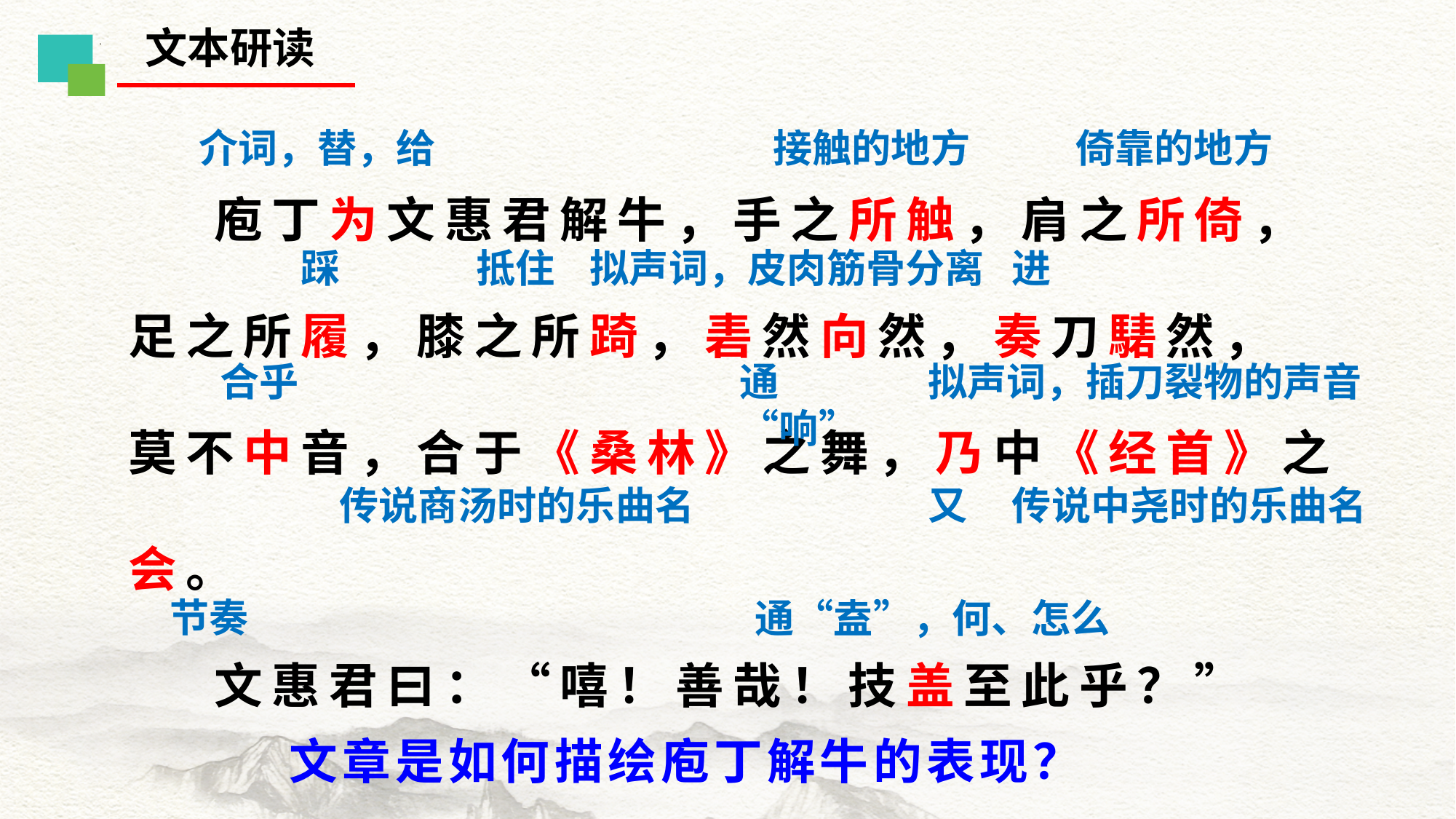

文本研读

介词，替，给
接触的地方
倚靠的地方
庖丁为文惠君解牛，手之所触，肩之所倚，足之所履，膝之所踦，砉然向然，奏刀騞然，莫不中音，合于《桑林》之舞，乃中《经首》之会。
文惠君曰：“嘻！善哉！技盖至此乎？”
踩
抵住
拟声词，皮肉筋骨分离
进
合乎
通“响”
拟声词，插刀裂物的声音
传说商汤时的乐曲名
又
传说中尧时的乐曲名
节奏
通“盍”，何、怎么
文章是如何描绘庖丁解牛的表现？